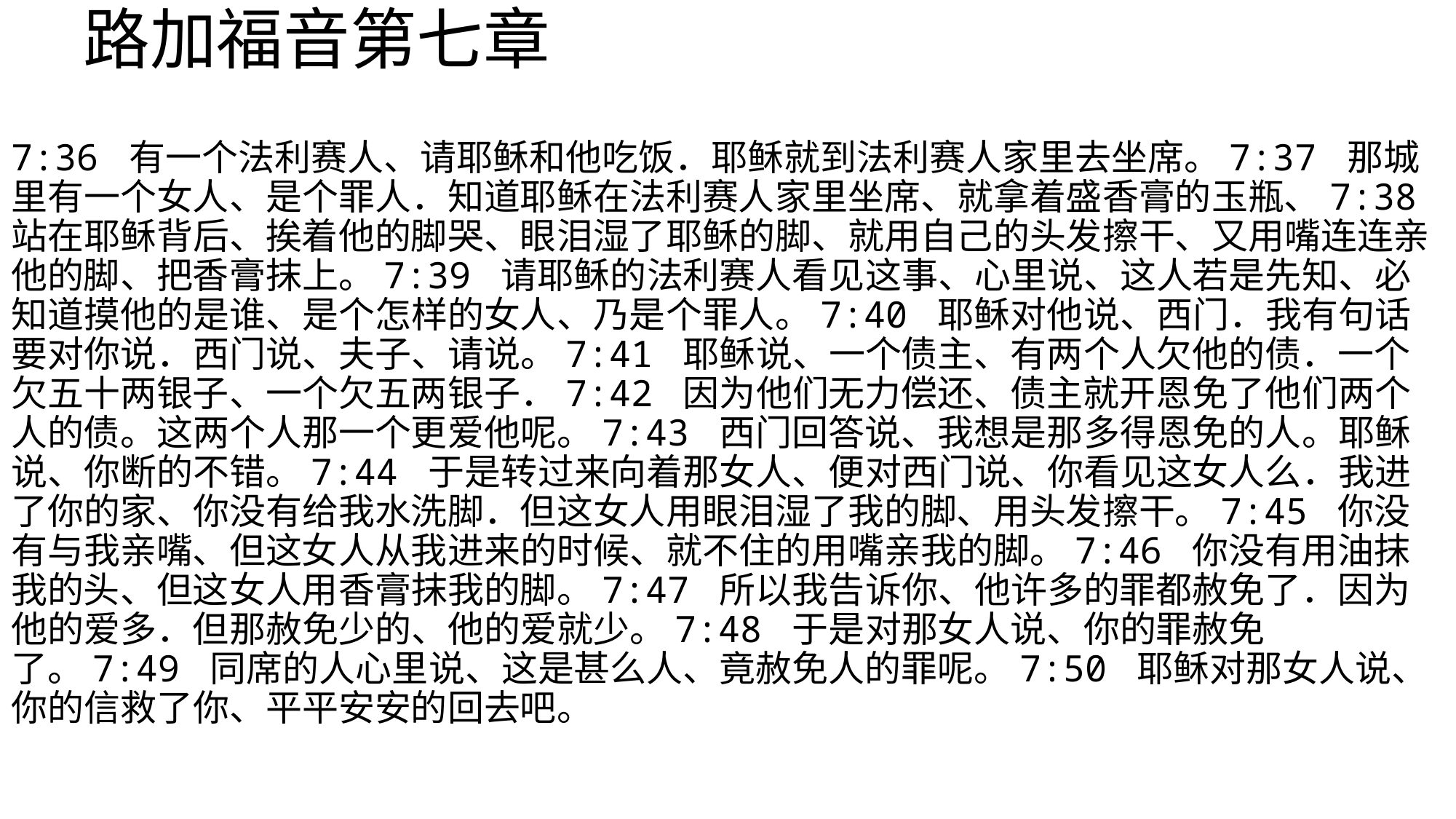

# 路加福音第七章
7:36 有一个法利赛人、请耶稣和他吃饭．耶稣就到法利赛人家里去坐席。7:37 那城里有一个女人、是个罪人．知道耶稣在法利赛人家里坐席、就拿着盛香膏的玉瓶、7:38 站在耶稣背后、挨着他的脚哭、眼泪湿了耶稣的脚、就用自己的头发擦干、又用嘴连连亲他的脚、把香膏抹上。7:39 请耶稣的法利赛人看见这事、心里说、这人若是先知、必知道摸他的是谁、是个怎样的女人、乃是个罪人。7:40 耶稣对他说、西门．我有句话要对你说．西门说、夫子、请说。7:41 耶稣说、一个债主、有两个人欠他的债．一个欠五十两银子、一个欠五两银子．7:42 因为他们无力偿还、债主就开恩免了他们两个人的债。这两个人那一个更爱他呢。7:43 西门回答说、我想是那多得恩免的人。耶稣说、你断的不错。7:44 于是转过来向着那女人、便对西门说、你看见这女人么．我进了你的家、你没有给我水洗脚．但这女人用眼泪湿了我的脚、用头发擦干。7:45 你没有与我亲嘴、但这女人从我进来的时候、就不住的用嘴亲我的脚。7:46 你没有用油抹我的头、但这女人用香膏抹我的脚。7:47 所以我告诉你、他许多的罪都赦免了．因为他的爱多．但那赦免少的、他的爱就少。7:48 于是对那女人说、你的罪赦免了。7:49 同席的人心里说、这是甚么人、竟赦免人的罪呢。7:50 耶稣对那女人说、你的信救了你、平平安安的回去吧。